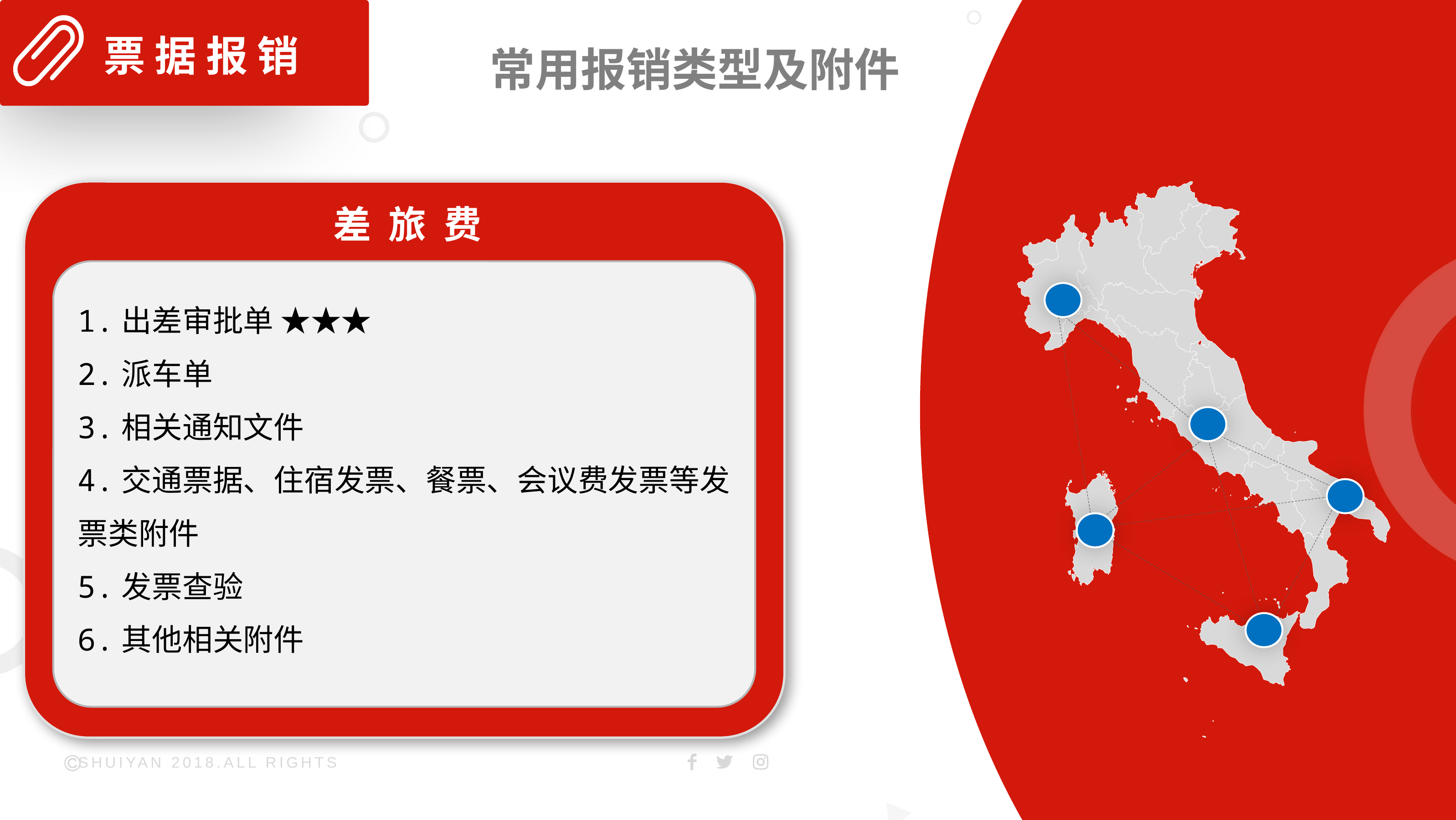

票 据 报 销

常用报销类型及附件

e7d195523061f1c08d347f6bf0421bdacd46f3c1815d51b81E1CE79090F8942429A56C6AE2B3163BABA1A3FCE285BEC4FF43A5085572A94AD2C0A17AE448F24FA68DD62479D8C0666FEB6710638384D2F47D54AD7F2B38C31C3B99B76A89660301726A9D05E3076D994655C875AFB6398CC990E92458F1723353D8B77001E359D0255144837ABB732F92F6F6B54F9D7E

差  旅  费

1.出差审批单 ★★★
2.派车单
3.相关通知文件
4.交通票据、住宿发票、餐票、会议费发票等发票类附件
5.发票查验
6.其他相关附件